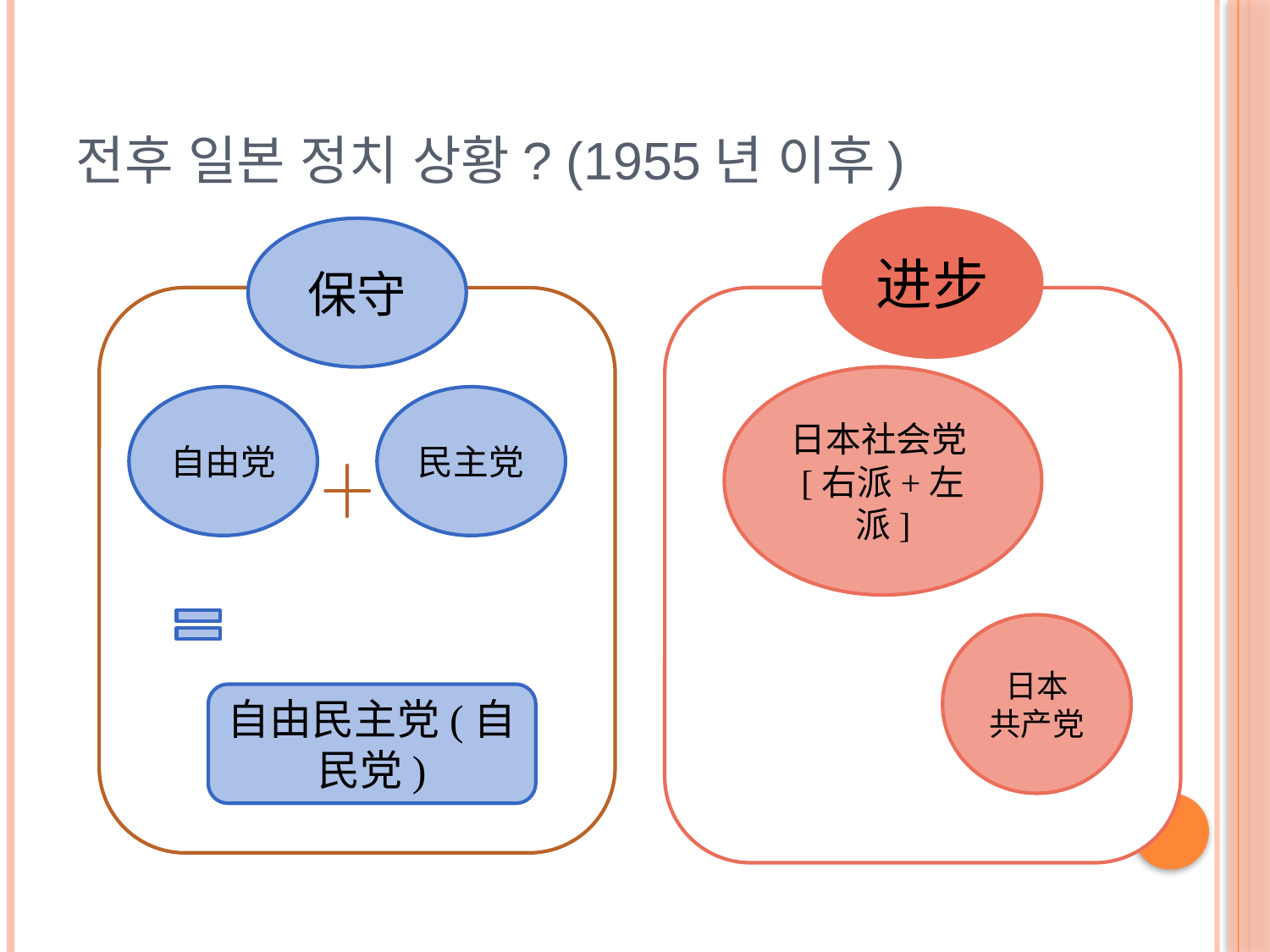

# 전후 일본 정치 상황? (1955년 이후)
进步
保守

日本社会党[右派+左派]
自由党
民主党

日本
共产党
自由民主党(自民党)